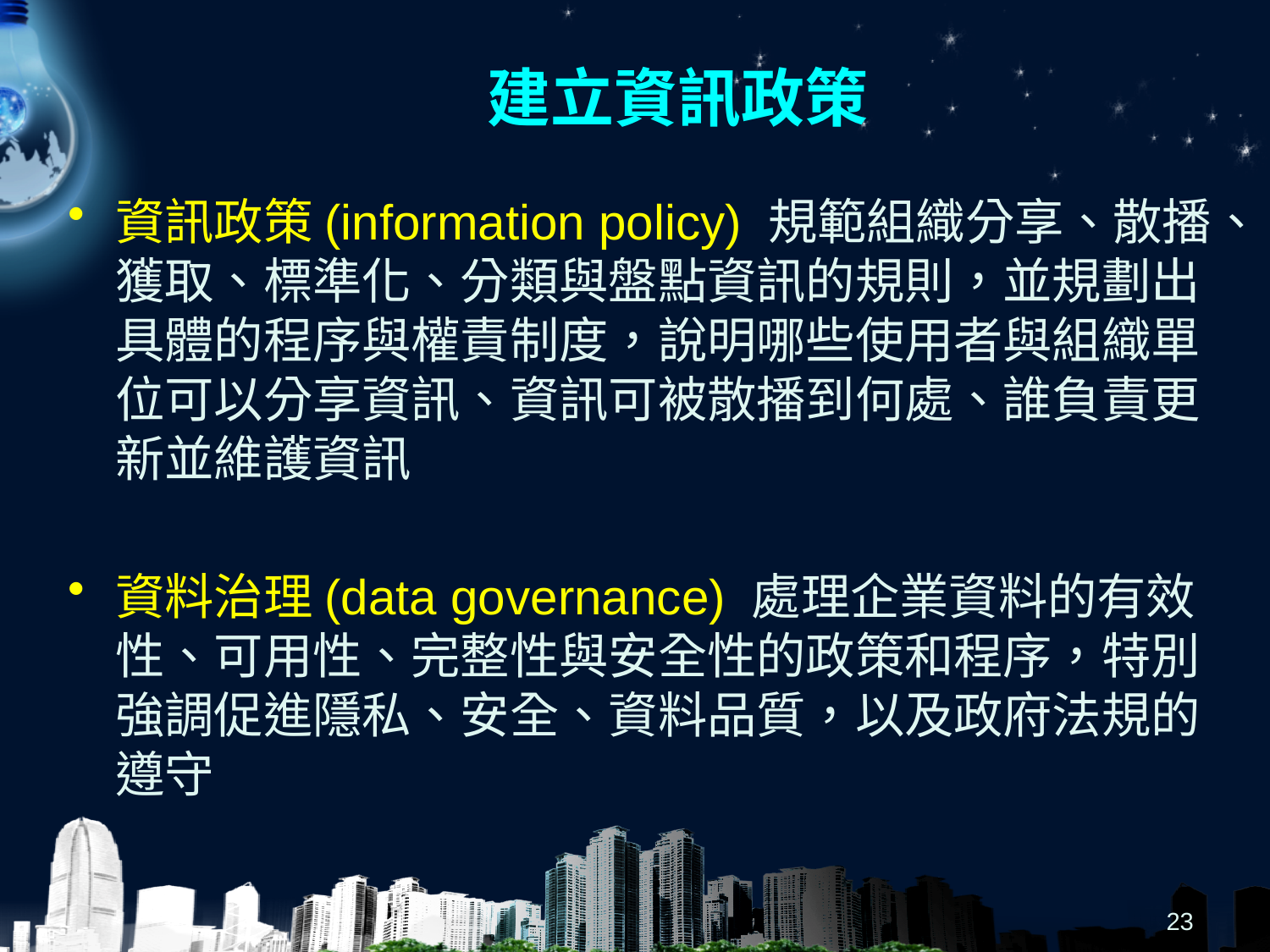

# 建立資訊政策
資訊政策(information policy) 規範組織分享、散播、獲取、標準化、分類與盤點資訊的規則，並規劃出具體的程序與權責制度，說明哪些使用者與組織單位可以分享資訊、資訊可被散播到何處、誰負責更新並維護資訊

資料治理(data governance) 處理企業資料的有效性、可用性、完整性與安全性的政策和程序，特別強調促進隱私、安全、資料品質，以及政府法規的遵守
23